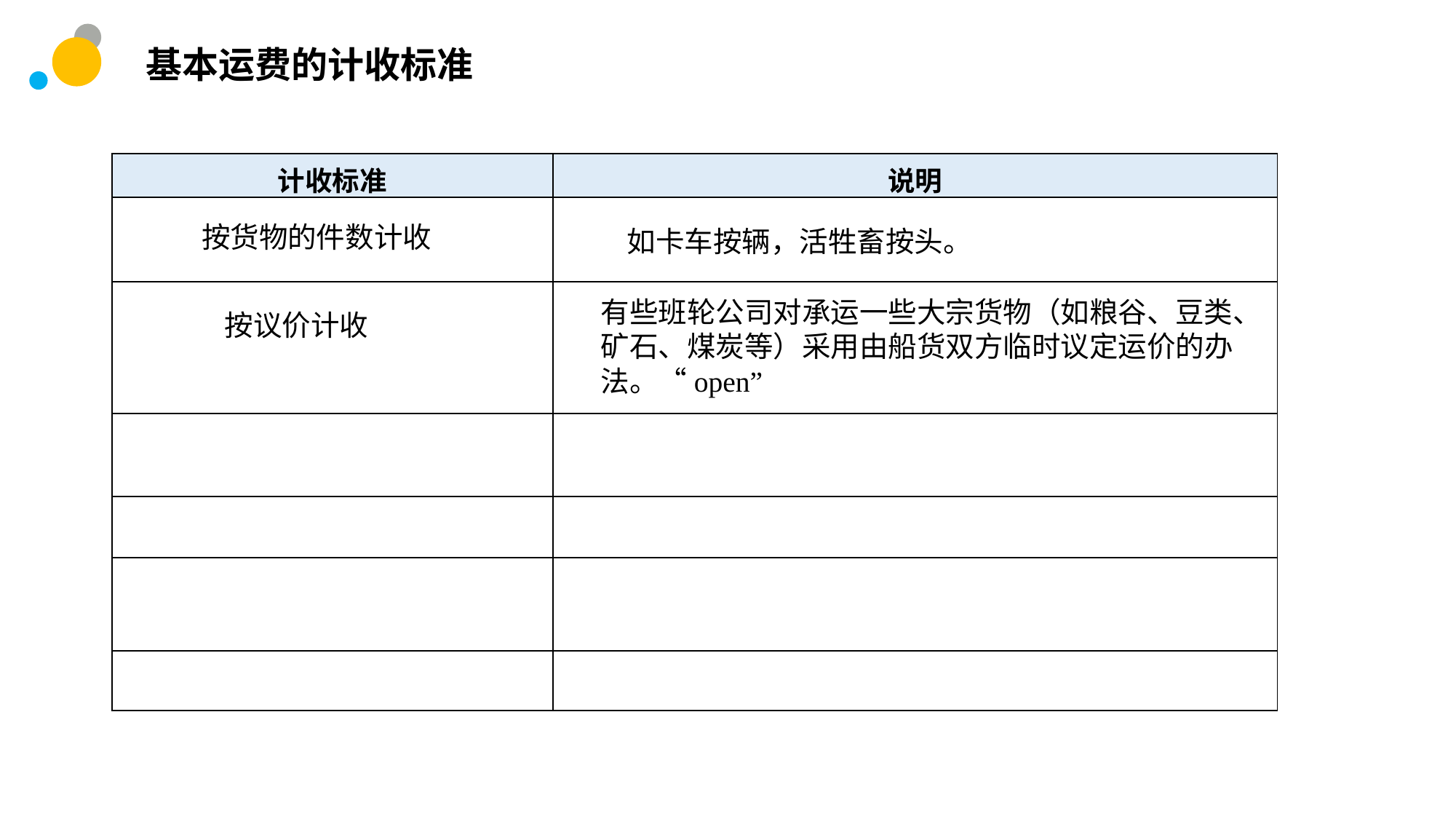

基本运费的计收标准
| 计收标准 | 说明 |
| --- | --- |
|  |  |
|  |  |
|  |  |
|  |  |
|  |  |
|  |  |

按货物的件数计收
如卡车按辆，活牲畜按头。
有些班轮公司对承运一些大宗货物（如粮谷、豆类、矿石、煤炭等）采用由船货双方临时议定运价的办法。“open”
按议价计收